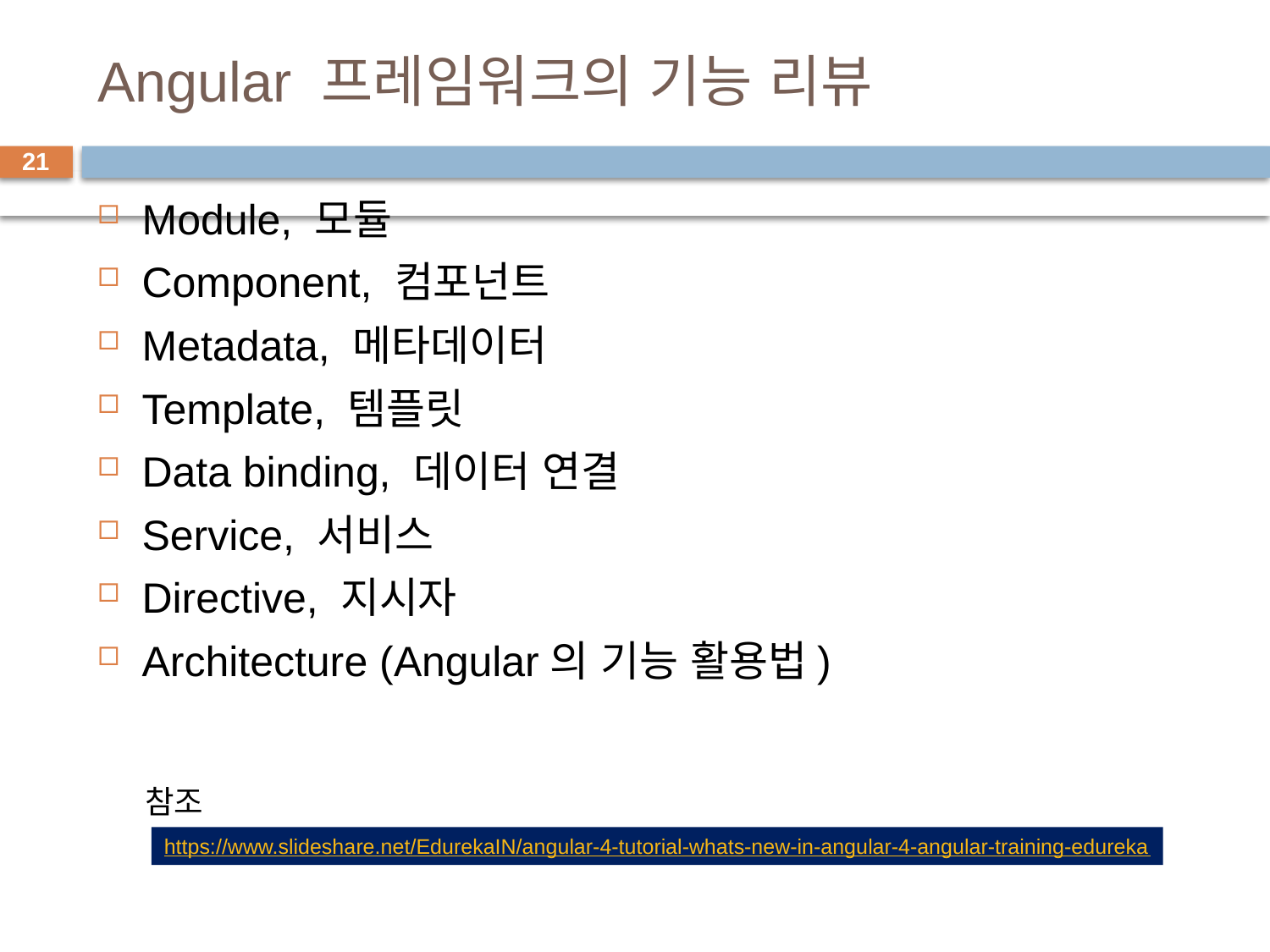

# Angular 프레임워크의 기능 리뷰
21
Module, 모듈
Component, 컴포넌트
Metadata, 메타데이터
Template, 템플릿
Data binding, 데이터 연결
Service, 서비스
Directive, 지시자
Architecture (Angular의 기능 활용법)

참조
https://www.slideshare.net/EdurekaIN/angular-4-tutorial-whats-new-in-angular-4-angular-training-edureka